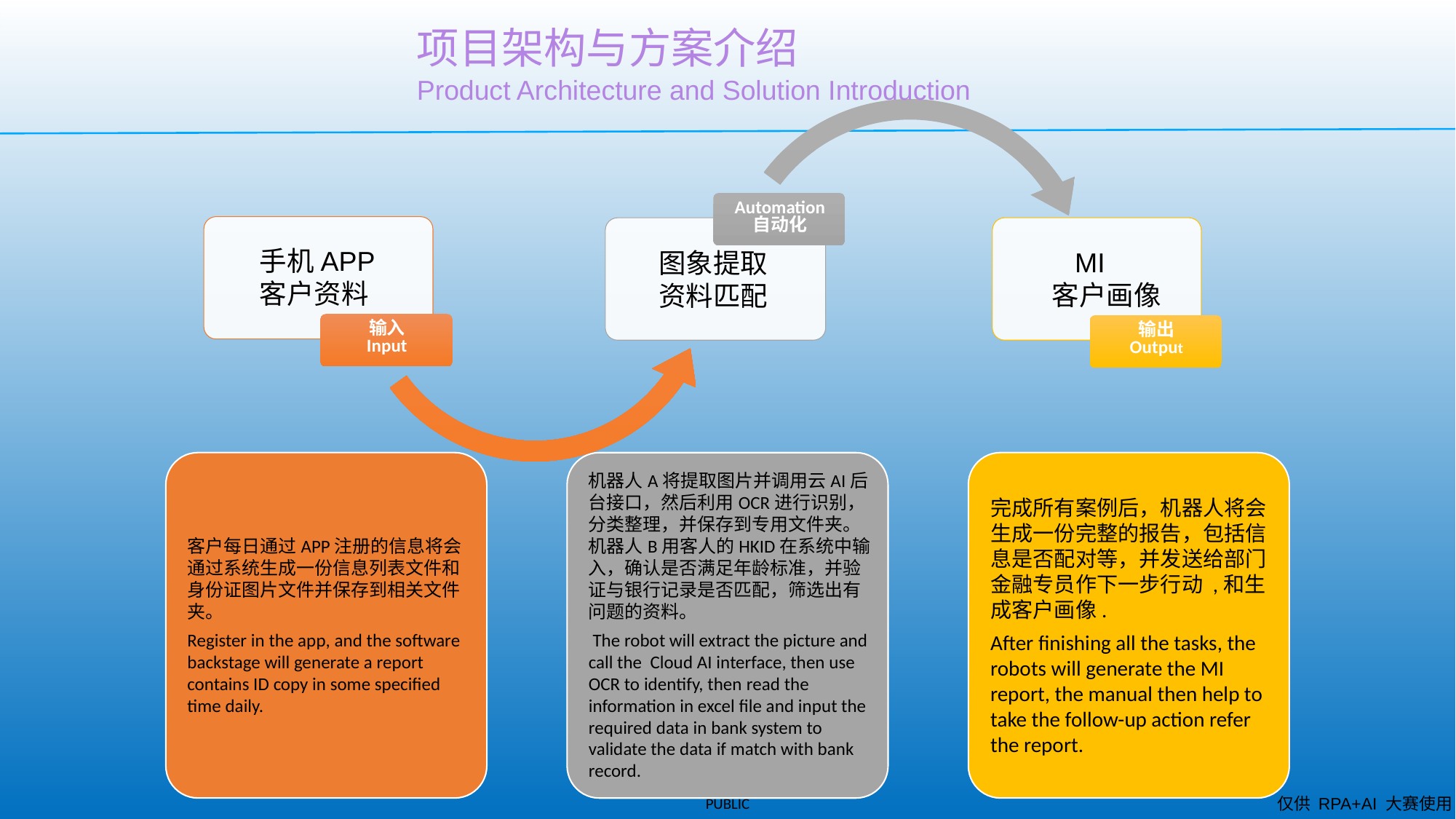

项目架构与方案介绍
Product Architecture and Solution Introduction

输入
Input

Automation
自动化

输出
Output
手机APP
客户资料
   MI
客户画像
图象提取
资料匹配
客户每日通过APP注册的信息将会通过系统生成一份信息列表文件和身份证图片文件并保存到相关文件夹。
Register in the app, and the software backstage will generate a report contains ID copy in some specified time daily.
机器人A将提取图片并调用云AI后台接口，然后利用OCR进行识别，分类整理，并保存到专用文件夹。机器人B用客人的HKID在系统中输入，确认是否满足年龄标准，并验证与银行记录是否匹配，筛选出有问题的资料。
 The robot will extract the picture and call the  Cloud AI interface, then use OCR to identify, then read the information in excel file and input the required data in bank system to validate the data if match with bank record.
完成所有案例后，机器人将会生成一份完整的报告，包括信息是否配对等，并发送给部门金融专员作下一步行动 ,和生成客户画像.
After finishing all the tasks, the robots will generate the MI report, the manual then help to take the follow-up action refer the report.
仅供 RPA+AI 大赛使用